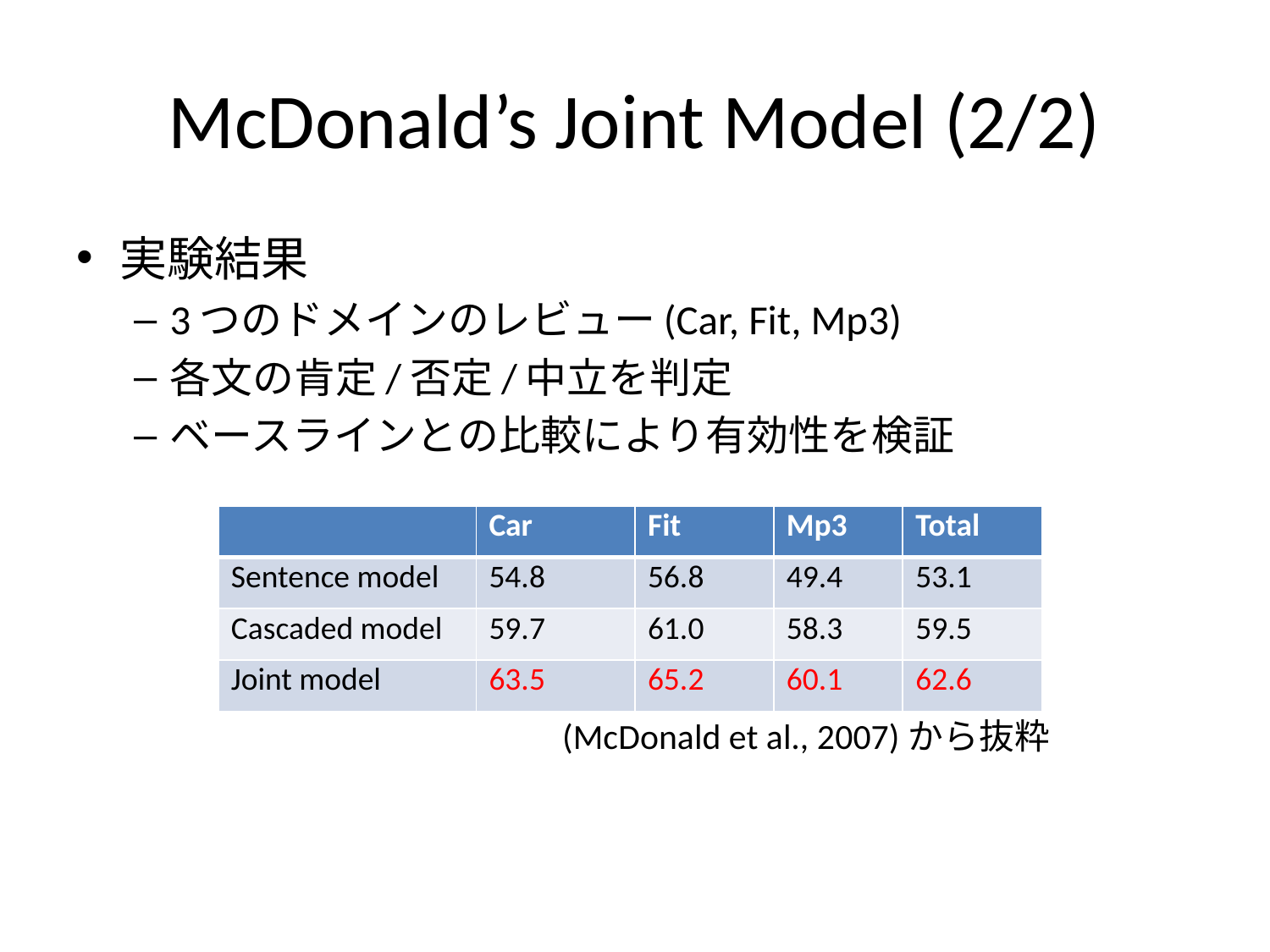

# McDonald’s Joint Model (2/2)
実験結果
3つのドメインのレビュー(Car, Fit, Mp3)
各文の肯定/否定/中立を判定
ベースラインとの比較により有効性を検証
|  | Car | Fit | Mp3 | Total |
| --- | --- | --- | --- | --- |
| Sentence model | 54.8 | 56.8 | 49.4 | 53.1 |
| Cascaded model | 59.7 | 61.0 | 58.3 | 59.5 |
| Joint model | 63.5 | 65.2 | 60.1 | 62.6 |
(McDonald et al., 2007)から抜粋